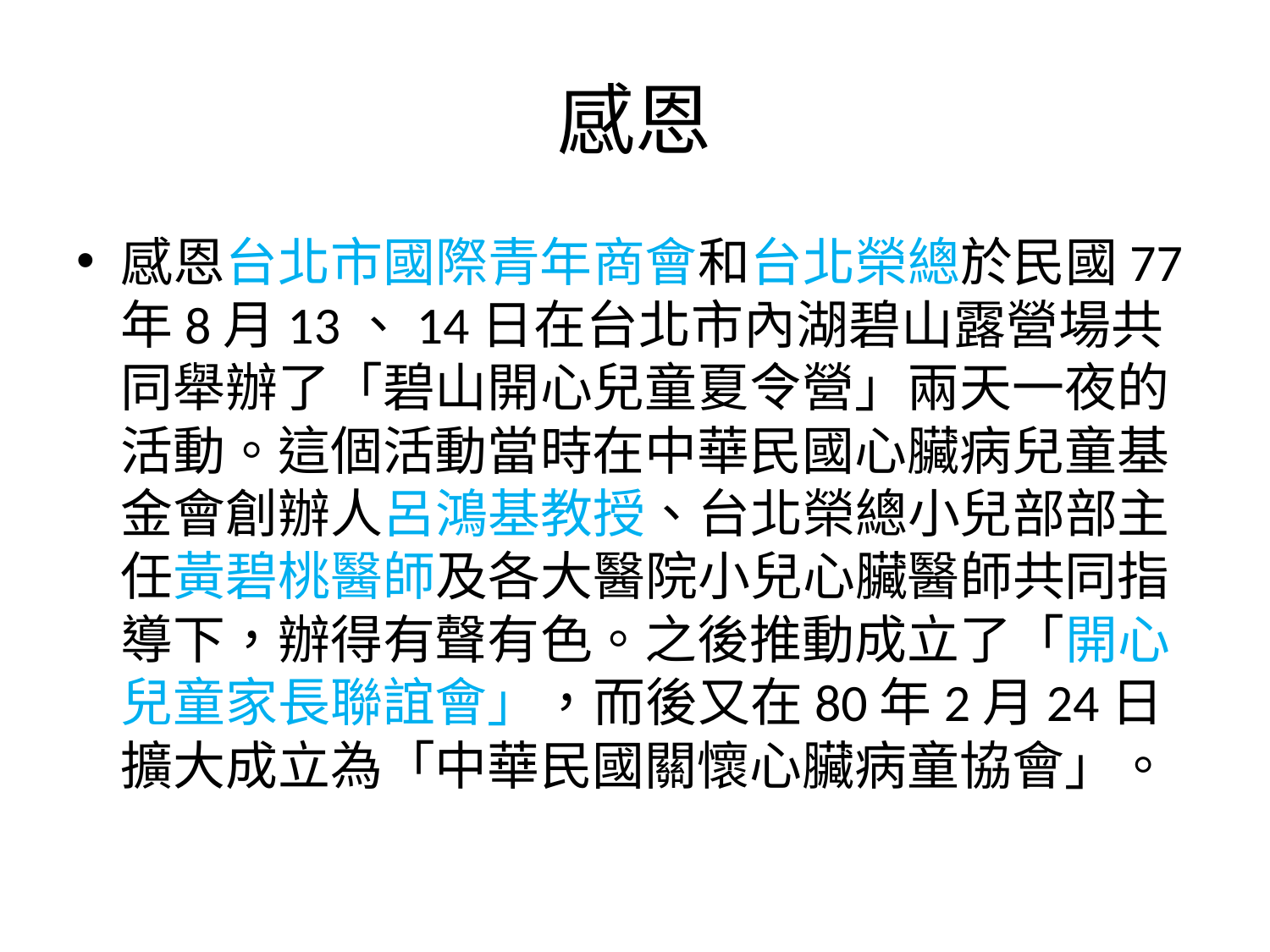

# 感恩
感恩台北市國際青年商會和台北榮總於民國77年8月13、14日在台北市內湖碧山露營場共同舉辦了「碧山開心兒童夏令營」兩天一夜的活動。這個活動當時在中華民國心臟病兒童基金會創辦人呂鴻基教授、台北榮總小兒部部主任黃碧桃醫師及各大醫院小兒心臟醫師共同指導下，辦得有聲有色。之後推動成立了「開心兒童家長聯誼會」，而後又在80年2月24日擴大成立為「中華民國關懷心臟病童協會」。